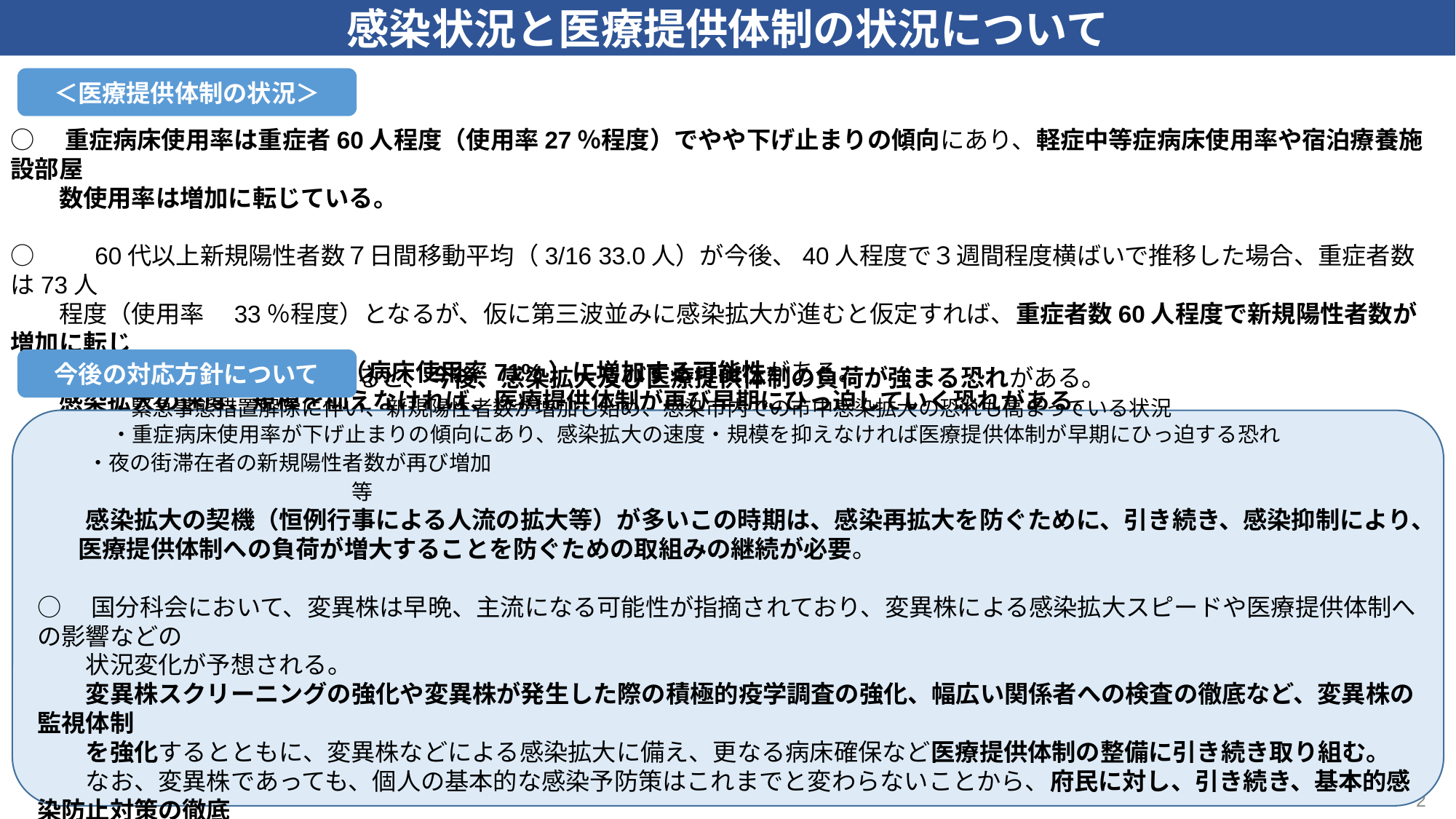

感染状況と医療提供体制の状況について

○　重症病床使用率は重症者60人程度（使用率27％程度）でやや下げ止まりの傾向にあり、軽症中等症病床使用率や宿泊療養施設部屋
　　数使用率は増加に転じている。

○　　60代以上新規陽性者数７日間移動平均（3/16 33.0人）が今後、40人程度で３週間程度横ばいで推移した場合、重症者数は73人
　　程度（使用率　33％程度）となるが、仮に第三波並みに感染拡大が進むと仮定すれば、重症者数60人程度で新規陽性者数が増加に転じ
　　ると約40日後には160人（病床使用率71%）に増加する可能性がある。
　　感染拡大の速度、規模を抑えなければ、医療提供体制が再び早期にひっ迫していく恐れがある。
＜医療提供体制の状況＞
今後の対応方針について
○　以下の状況などを踏まえると、今後、感染拡大及び医療提供体制の負荷が強まる恐れがある。
　　　・緊急事態措置解除に伴い、新規陽性者数が増加し始め、感染市内での市中感染拡大の恐れも高まっている状況
 　　　・重症病床使用率が下げ止まりの傾向にあり、感染拡大の速度・規模を抑えなければ医療提供体制が早期にひっ迫する恐れ
     　・夜の街滞在者の新規陽性者数が再び増加　　　　　　　　　　　　　　　　　　　　　　　　　　　　　　　　　　　　　　　　　　　　　　　　　　　等
　　感染拡大の契機（恒例行事による人流の拡大等）が多いこの時期は、感染再拡大を防ぐために、引き続き、感染抑制により、
  　医療提供体制への負荷が増大することを防ぐための取組みの継続が必要。

○　国分科会において、変異株は早晩、主流になる可能性が指摘されており、変異株による感染拡大スピードや医療提供体制への影響などの
　　状況変化が予想される。
　　変異株スクリーニングの強化や変異株が発生した際の積極的疫学調査の強化、幅広い関係者への検査の徹底など、変異株の監視体制
　　を強化するとともに、変異株などによる感染拡大に備え、更なる病床確保など医療提供体制の整備に引き続き取り組む。
　　なお、変異株であっても、個人の基本的な感染予防策はこれまでと変わらないことから、府民に対し、引き続き、基本的感染防止対策の徹底
　　も強く働きかけていく。
2